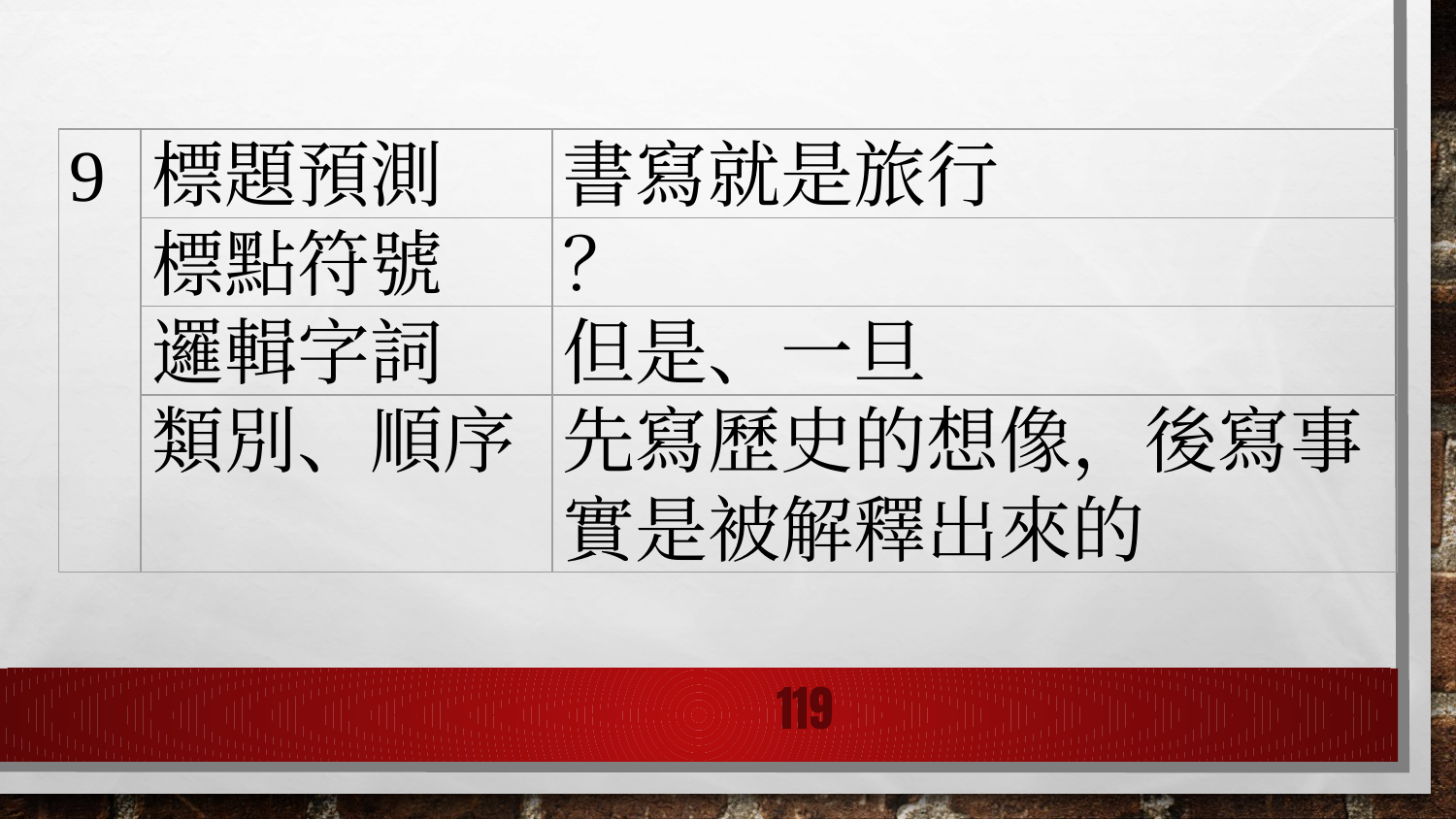

| 9 | 標題預測 | 書寫就是旅行 |
| --- | --- | --- |
|  | 標點符號 | ？ |
|  | 邏輯字詞 | 但是、一旦 |
|  | 類別、順序 | 先寫歷史的想像，後寫事實是被解釋出來的 |
119